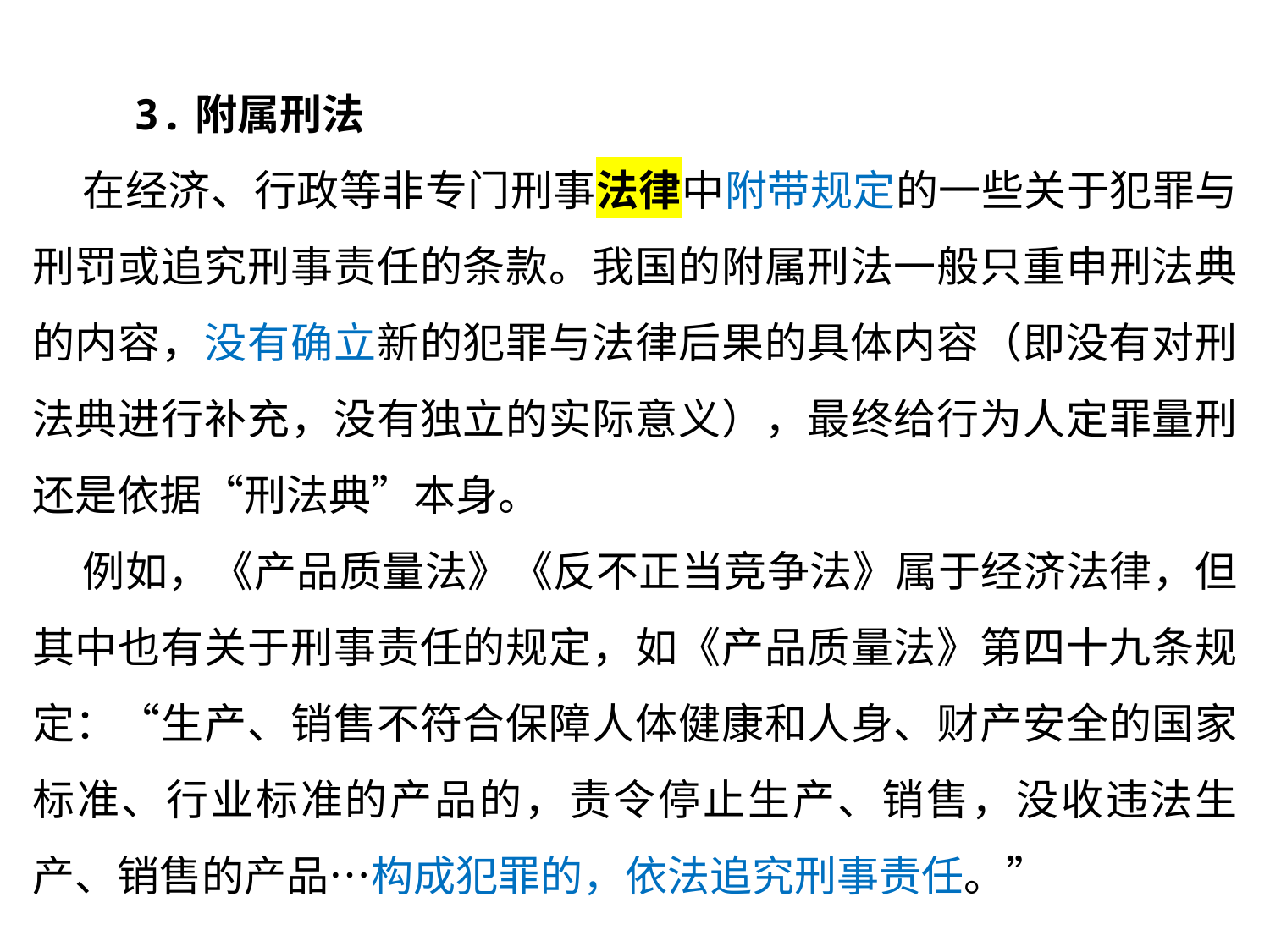

3.附属刑法
    在经济、行政等非专门刑事法律中附带规定的一些关于犯罪与刑罚或追究刑事责任的条款。我国的附属刑法一般只重申刑法典的内容，没有确立新的犯罪与法律后果的具体内容（即没有对刑法典进行补充，没有独立的实际意义），最终给行为人定罪量刑还是依据“刑法典”本身。
    例如，《产品质量法》《反不正当竞争法》属于经济法律，但其中也有关于刑事责任的规定，如《产品质量法》第四十九条规定：“生产、销售不符合保障人体健康和人身、财产安全的国家标准、行业标准的产品的，责令停止生产、销售，没收违法生产、销售的产品…构成犯罪的，依法追究刑事责任。”